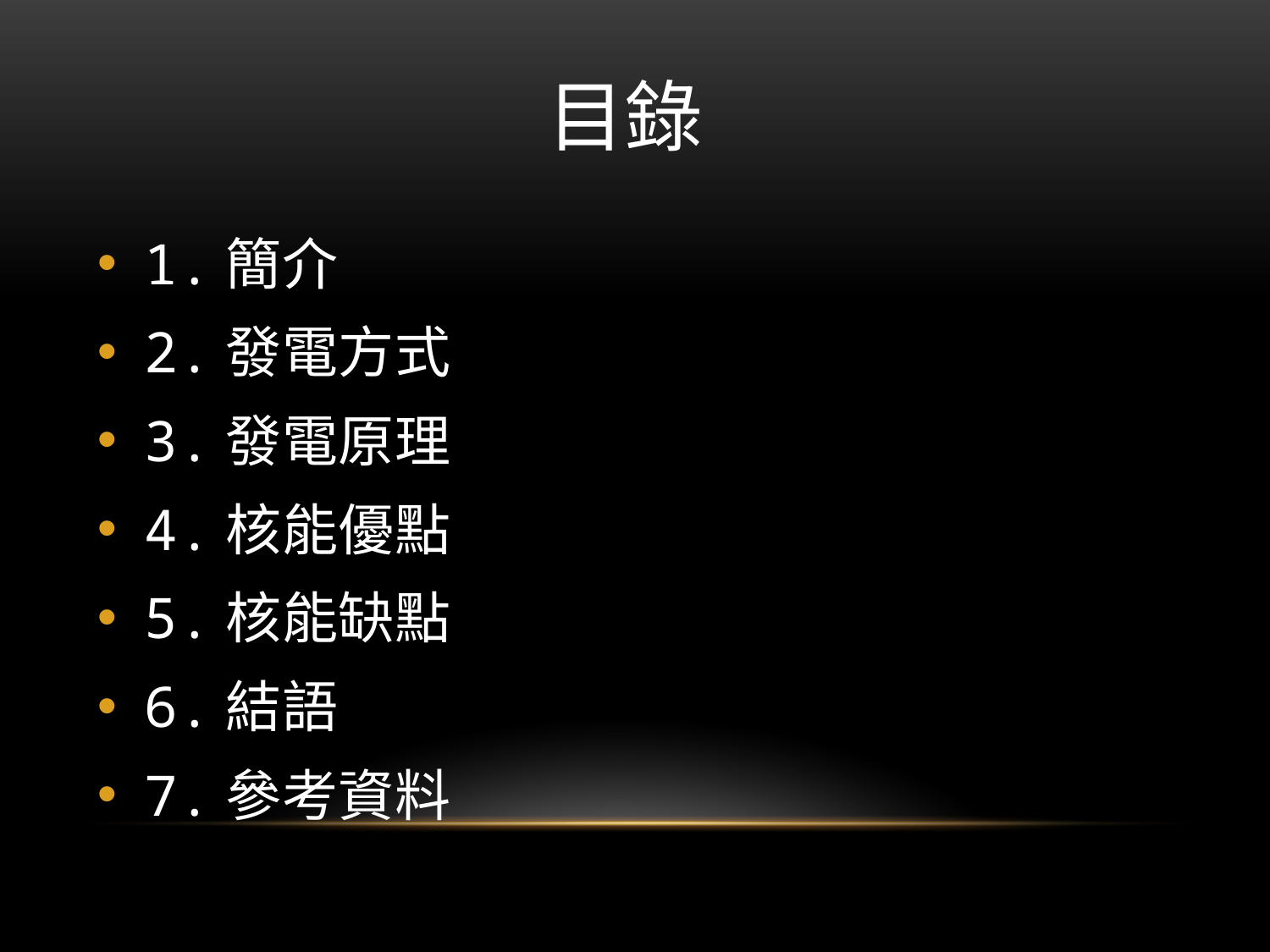

# 目錄
1.簡介
2.發電方式
3.發電原理
4.核能優點
5.核能缺點
6.結語
7.參考資料